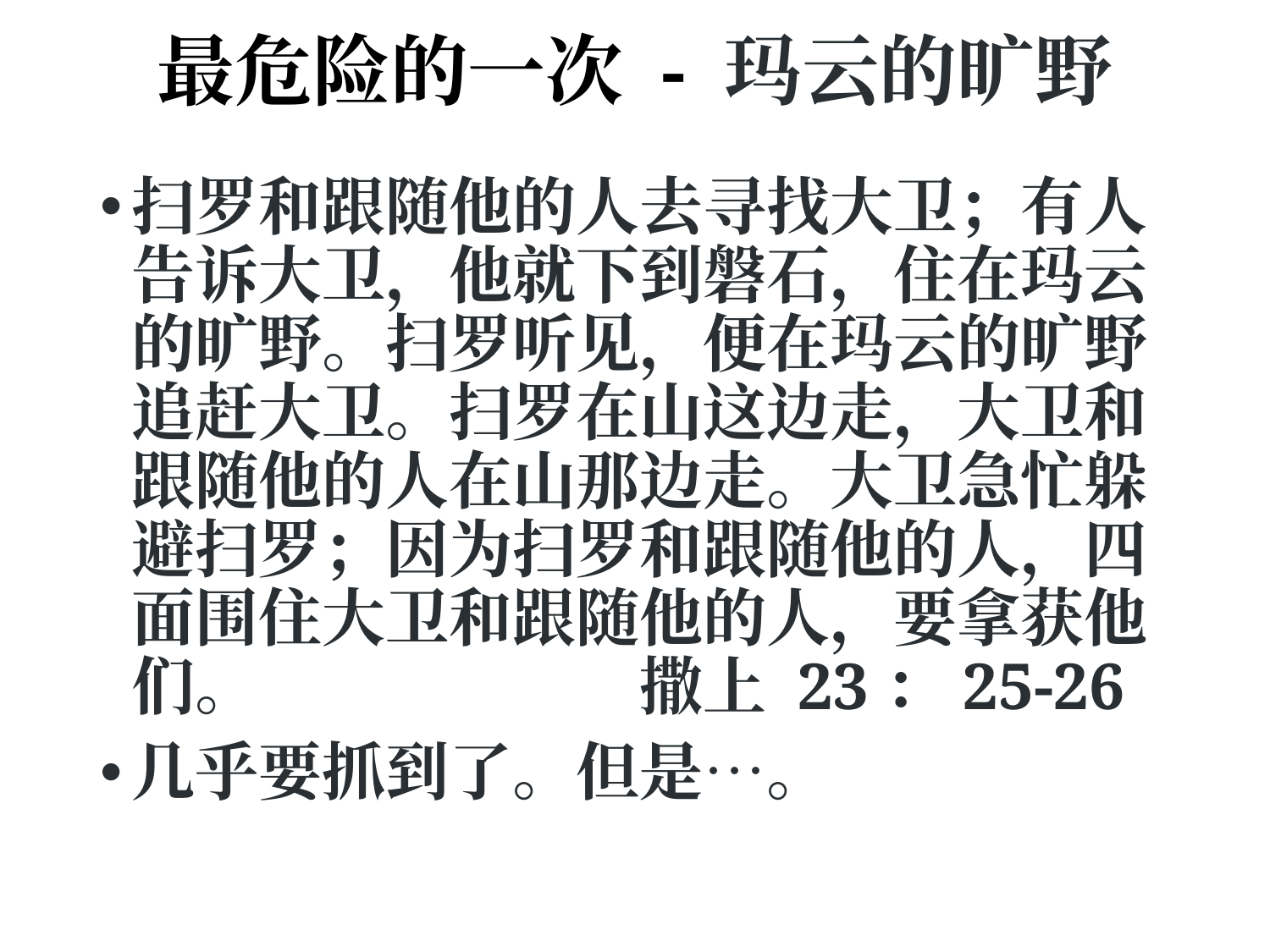

# 最危险的一次 - 玛云的旷野
扫罗和跟随他的人去寻找大卫；有人告诉大卫，他就下到磐石，住在玛云的旷野。扫罗听见，便在玛云的旷野追赶大卫。扫罗在山这边走，大卫和跟随他的人在山那边走。大卫急忙躲避扫罗；因为扫罗和跟随他的人，四面围住大卫和跟随他的人，要拿获他们。 			撒上 23：25-26
几乎要抓到了。但是…。